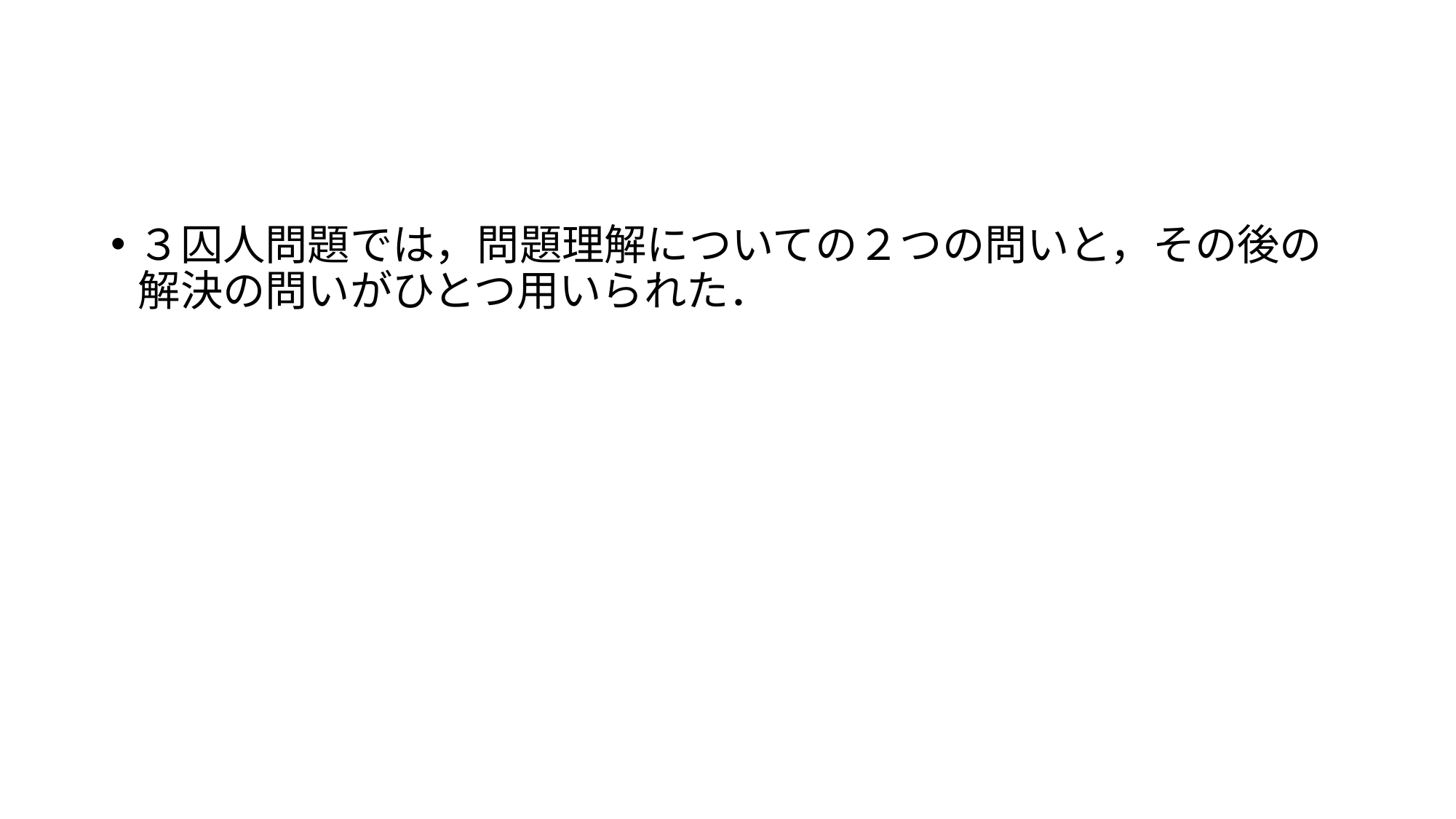

#
３囚人問題では，問題理解についての２つの問いと，その後の解決の問いがひとつ用いられた．